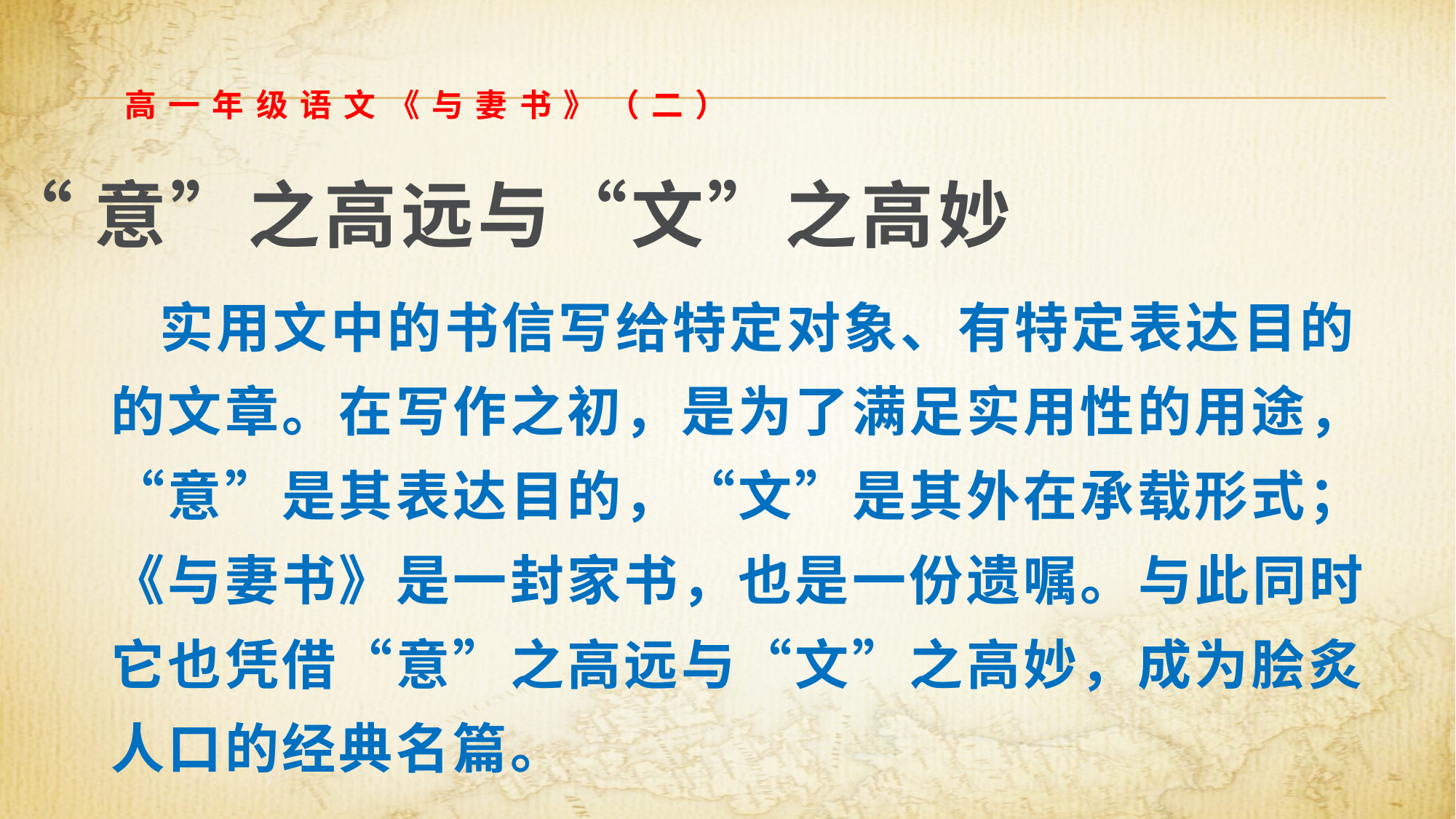

高一年级语文《与妻书》（二）
“意”之高远与“文”之高妙
     实用文中的书信写给特定对象、有特定表达目的的文章。在写作之初，是为了满足实用性的用途，“意”是其表达目的，“文”是其外在承载形式； 《与妻书》是一封家书，也是一份遗嘱。与此同时它也凭借“意”之高远与“文”之高妙，成为脍炙人口的经典名篇。